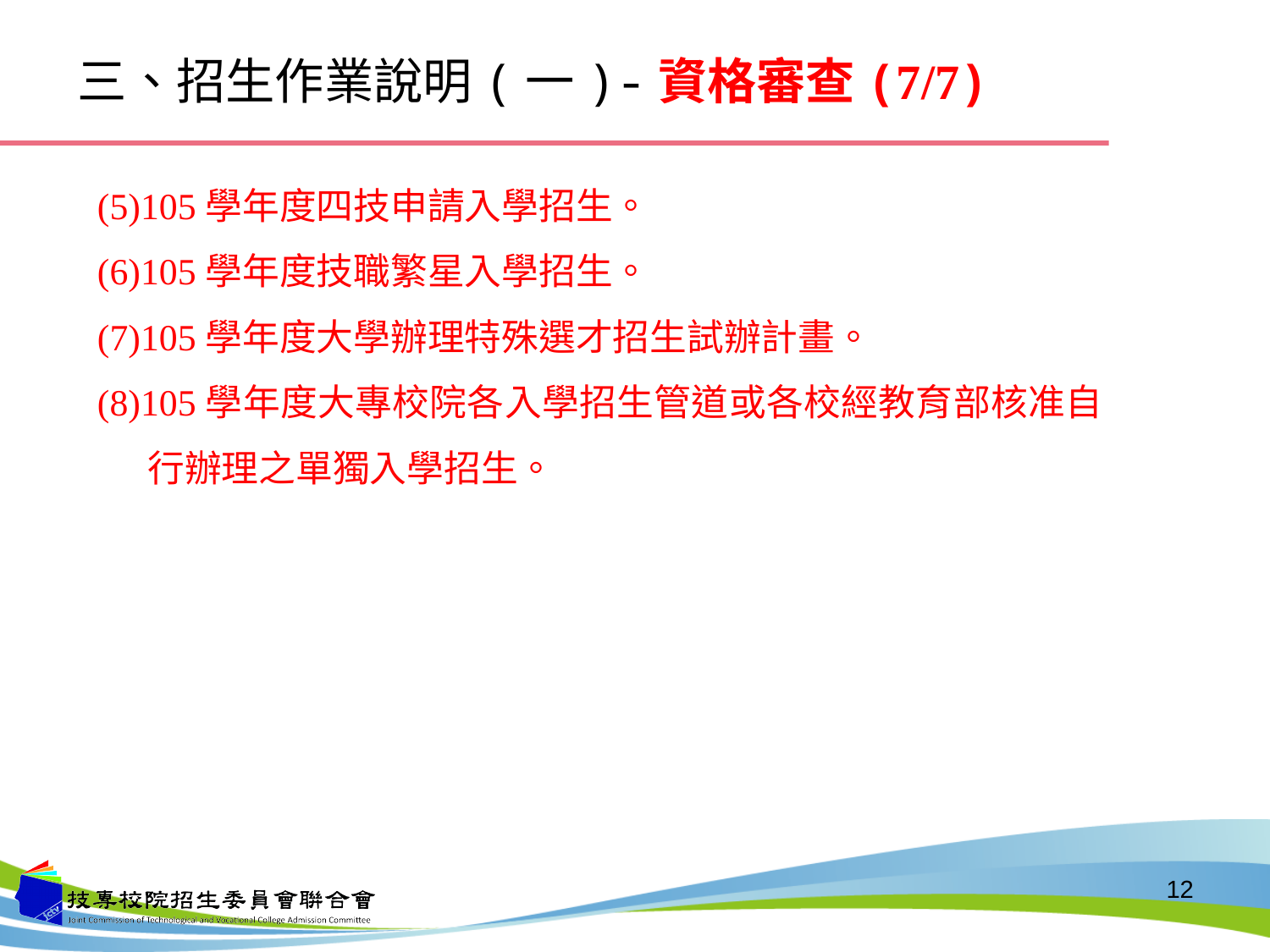

# 三、招生作業說明(一)-資格審查(7/7)

(5)105學年度四技申請入學招生。
(6)105學年度技職繁星入學招生。
(7)105學年度大學辦理特殊選才招生試辦計畫。
(8)105學年度大專校院各入學招生管道或各校經教育部核准自
     行辦理之單獨入學招生。
12